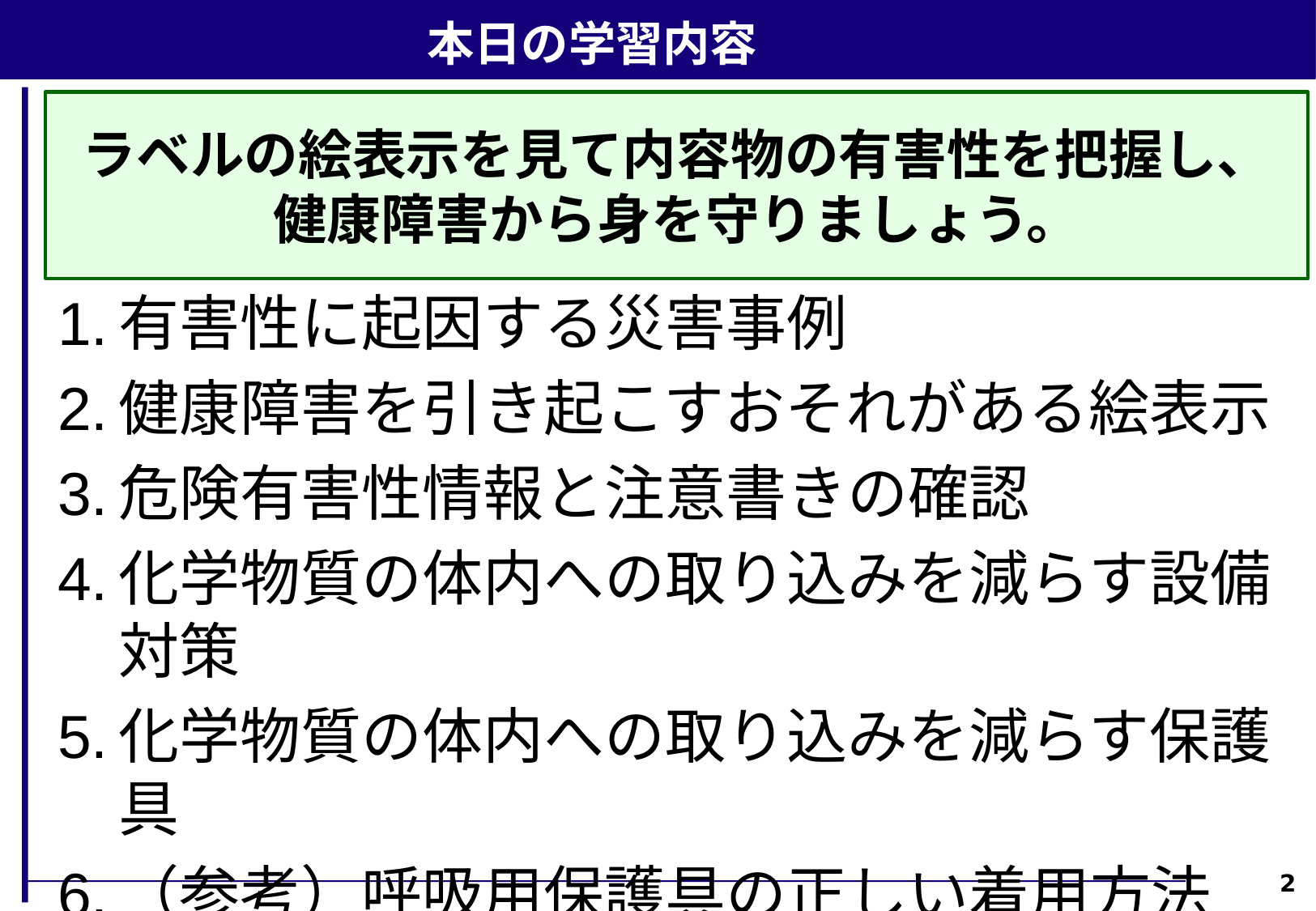

本日の学習内容
ラベルの絵表示を見て内容物の有害性を把握し、
健康障害から身を守りましょう。
有害性に起因する災害事例
健康障害を引き起こすおそれがある絵表示
危険有害性情報と注意書きの確認
化学物質の体内への取り込みを減らす設備対策
化学物質の体内への取り込みを減らす保護具
（参考）呼吸用保護具の正しい着用方法
2